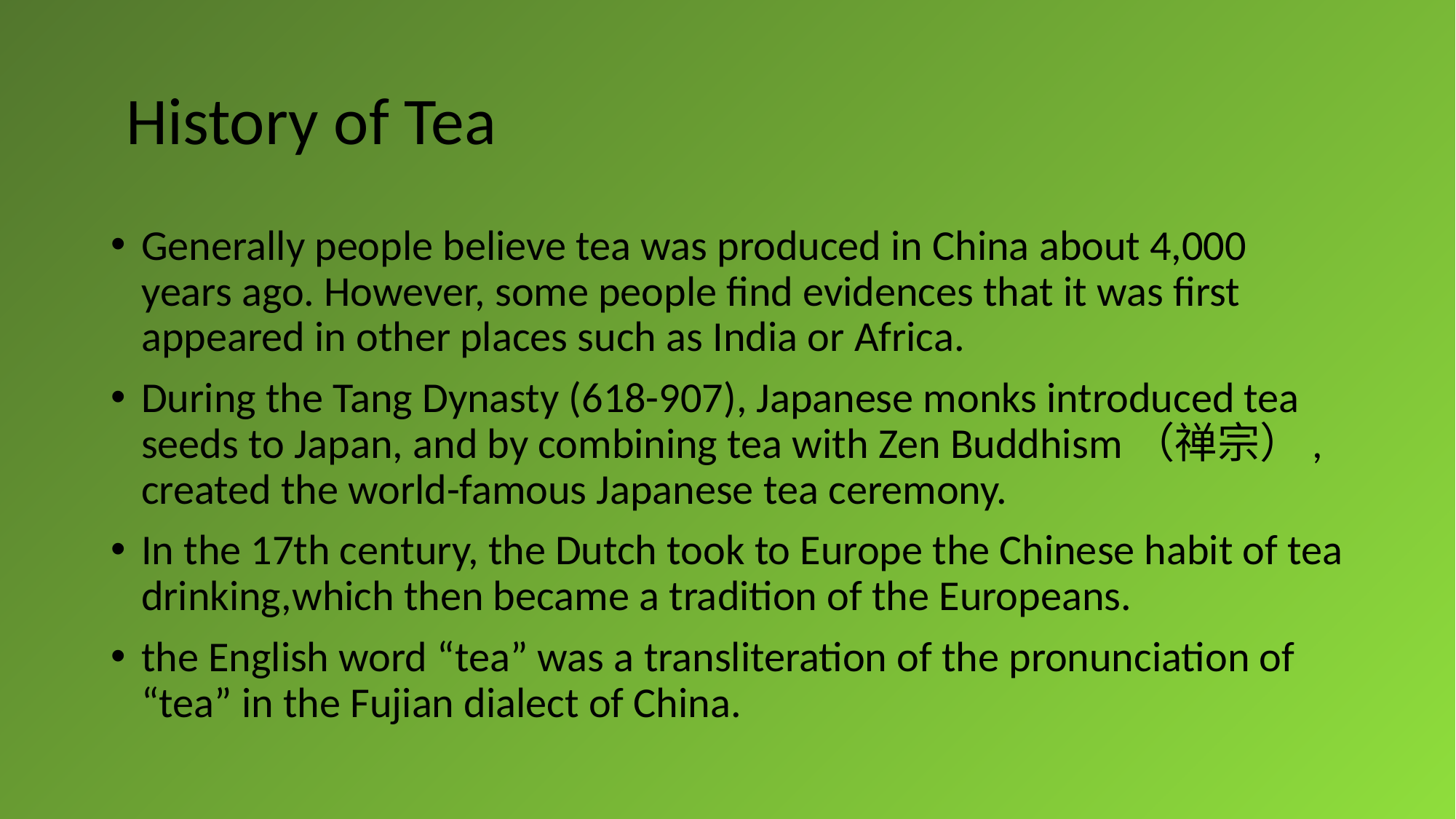

# History of Tea
Generally people believe tea was produced in China about 4,000 years ago. However, some people find evidences that it was first appeared in other places such as India or Africa.
During the Tang Dynasty (618-907), Japanese monks introduced tea seeds to Japan, and by combining tea with Zen Buddhism（禅宗）, created the world-famous Japanese tea ceremony.
In the 17th century, the Dutch took to Europe the Chinese habit of tea drinking,which then became a tradition of the Europeans.
the English word “tea” was a transliteration of the pronunciation of “tea” in the Fujian dialect of China.